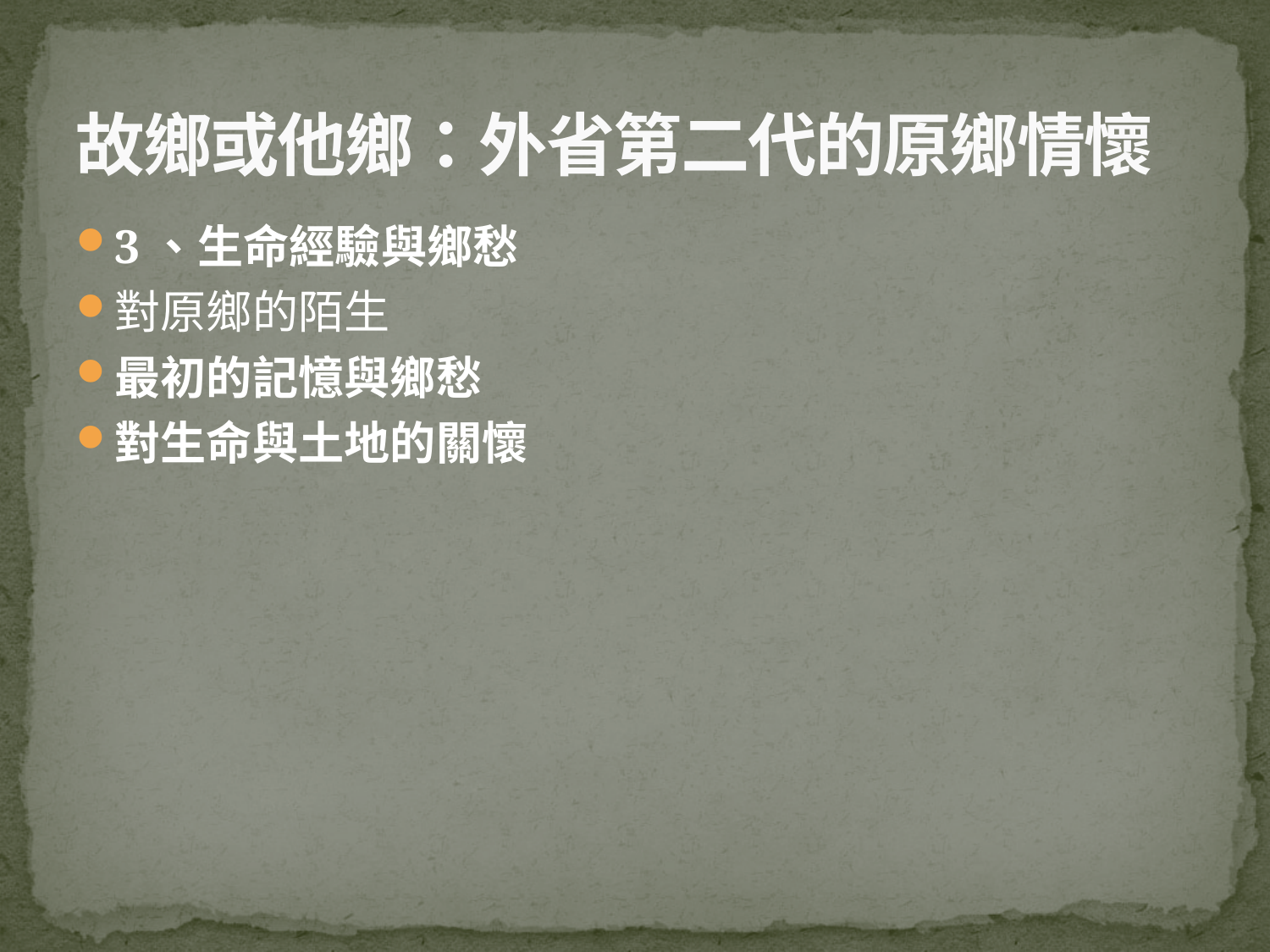

# 故鄉或他鄉：外省第二代的原鄉情懷
3、生命經驗與鄉愁
對原鄉的陌生
最初的記憶與鄉愁
對生命與土地的關懷